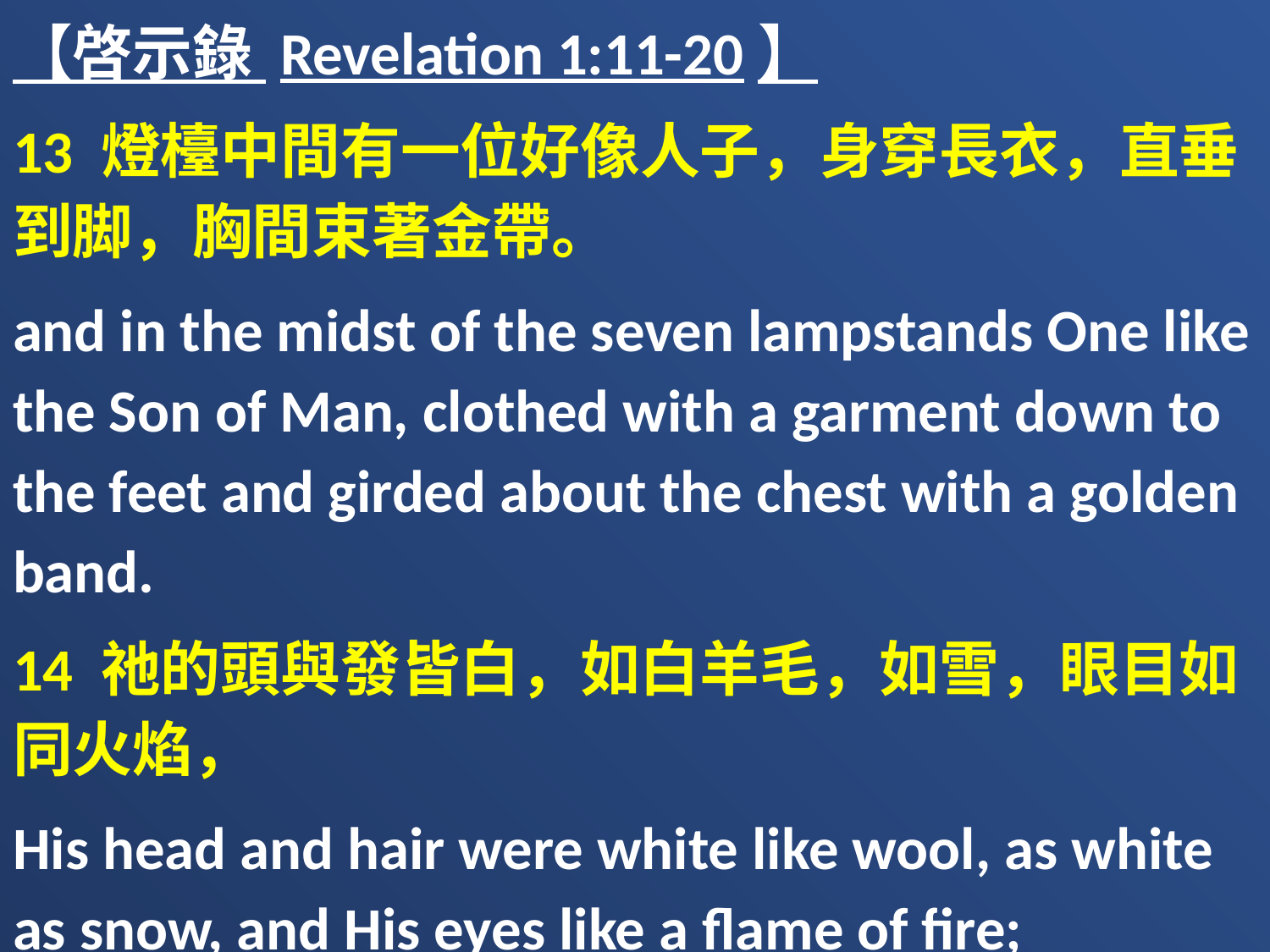

【啓示錄 Revelation 1:11-20】
13 燈檯中間有一位好像人子，身穿長衣，直垂到脚，胸間束著金帶。
and in the midst of the seven lampstands One like the Son of Man, clothed with a garment down to the feet and girded about the chest with a golden band.
14 祂的頭與發皆白，如白羊毛，如雪，眼目如同火焰，
His head and hair were white like wool, as white as snow, and His eyes like a flame of fire;